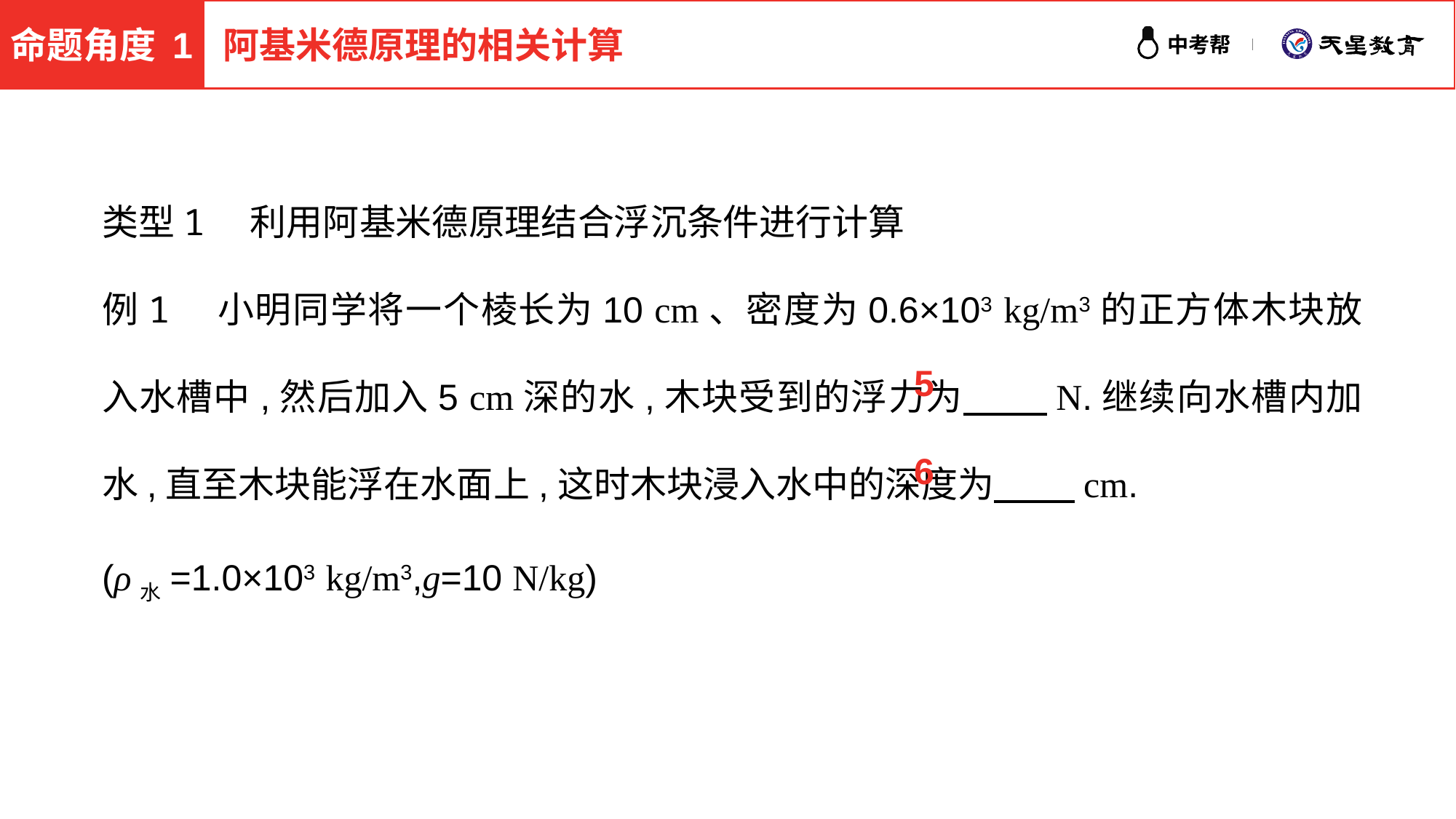

命题角度 1
阿基米德原理的相关计算
类型1　利用阿基米德原理结合浮沉条件进行计算
例1　小明同学将一个棱长为10 cm、密度为0.6×103 kg/m3的正方体木块放入水槽中,然后加入5 cm深的水,木块受到的浮力为　　 N.继续向水槽内加水,直至木块能浮在水面上,这时木块浸入水中的深度为　　 cm.
(ρ水=1.0×103 kg/m3,g=10 N/kg)
5
6